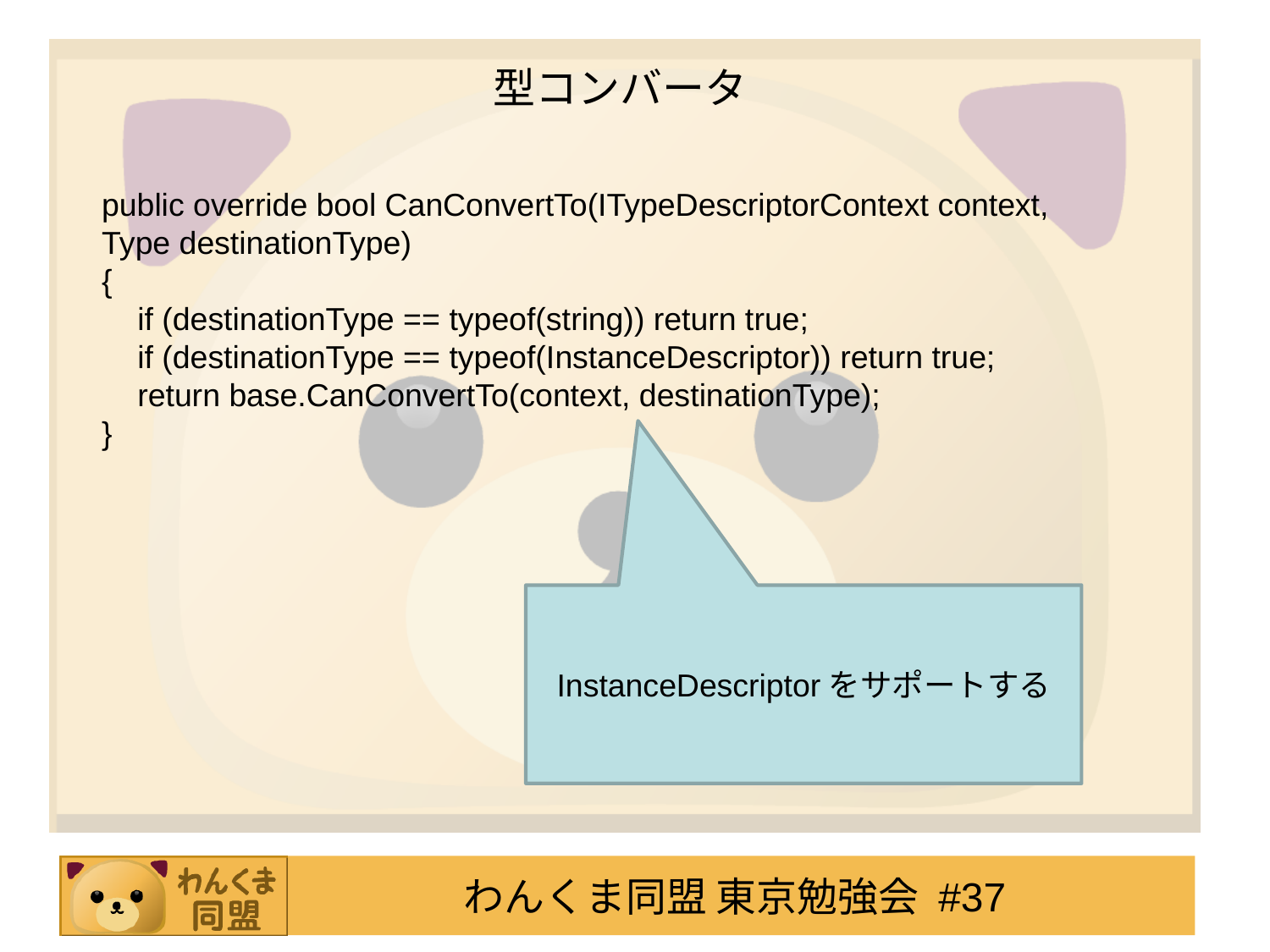

# 型コンバータ
public override bool CanConvertTo(ITypeDescriptorContext context, Type destinationType)
{
    if (destinationType == typeof(string)) return true;
    if (destinationType == typeof(InstanceDescriptor)) return true;
    return base.CanConvertTo(context, destinationType);
}
InstanceDescriptorをサポートする